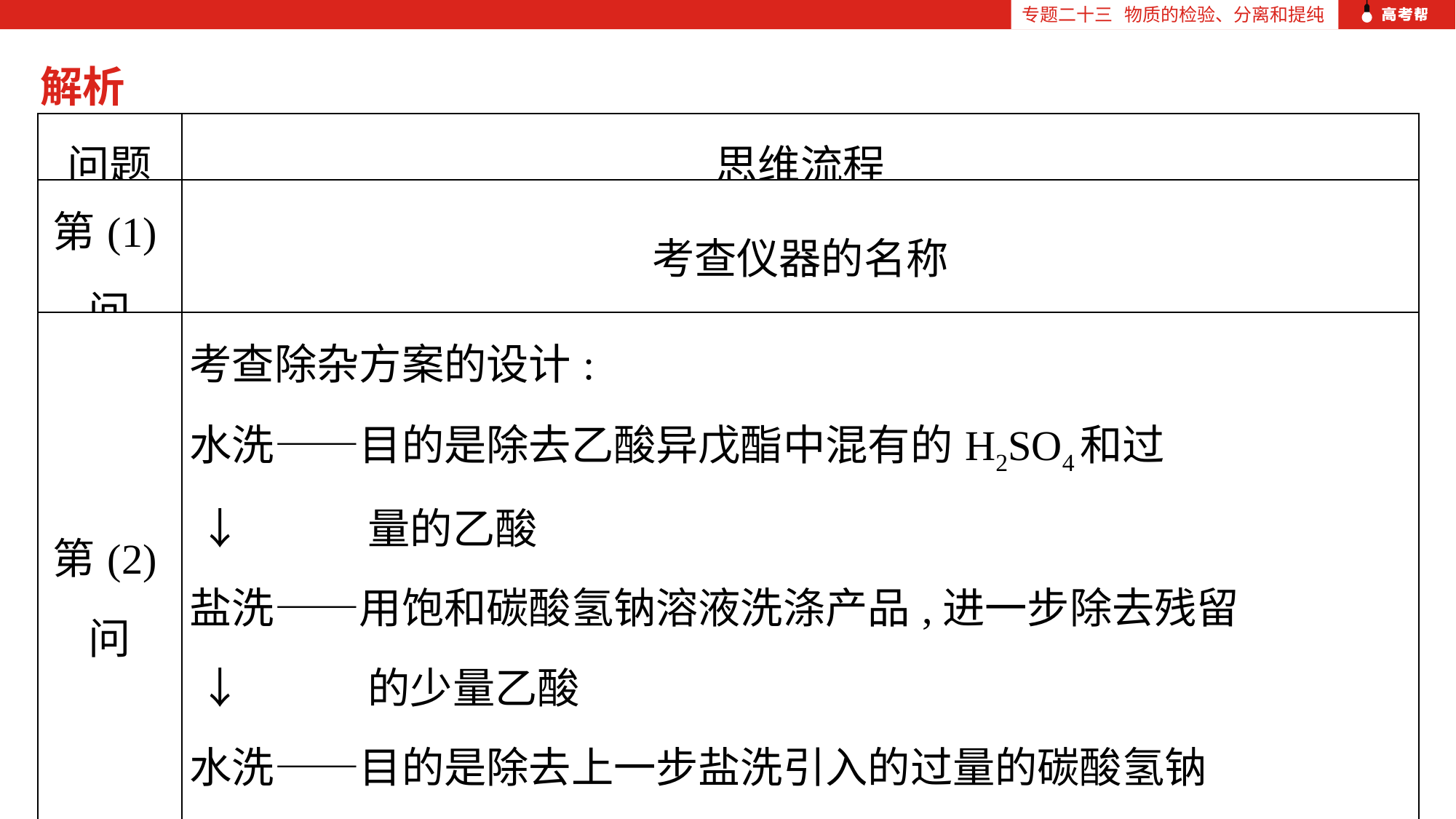

专题二十三   物质的检验、分离和提纯
解析
| 问题 | 思维流程 |
| --- | --- |
| 第(1)问 | 考查仪器的名称 |
| 第(2)问 | 考查除杂方案的设计: 水洗——目的是除去乙酸异戊酯中混有的H2SO4和过 ↓ 量的乙酸 盐洗——用饱和碳酸氢钠溶液洗涤产品,进一步除去残留 ↓ 的少量乙酸 水洗——目的是除去上一步盐洗引入的过量的碳酸氢钠 ↓ 溶液 干燥——利用MgSO4固体的吸水性,除去产品中残留的少 |